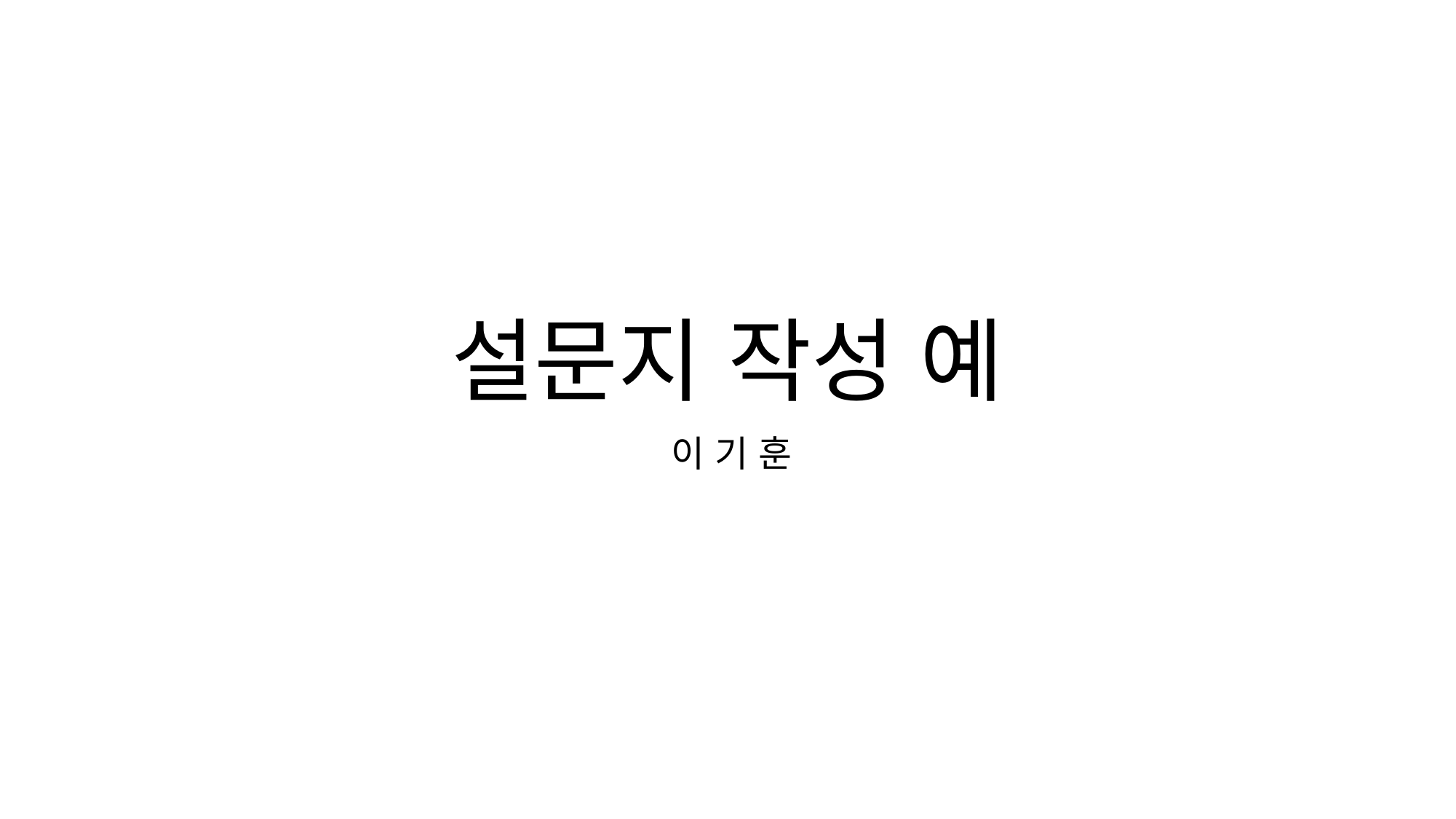

# 설문지 작성 예
 이 기 훈